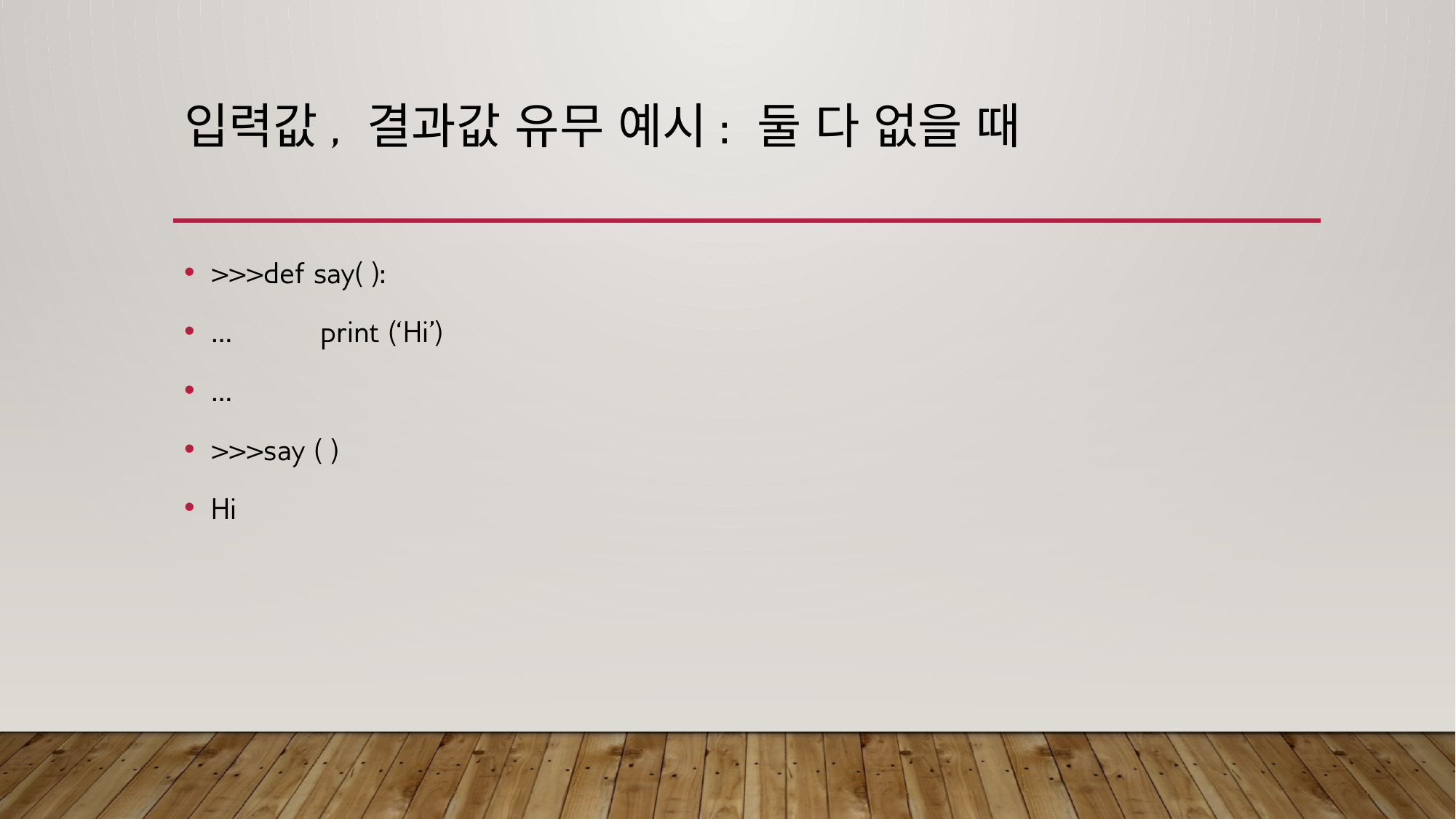

# 입력값, 결과값 유무 예시: 둘 다 없을 때
>>>def say( ):
…	print (‘Hi’)
…
>>>say ( )
Hi